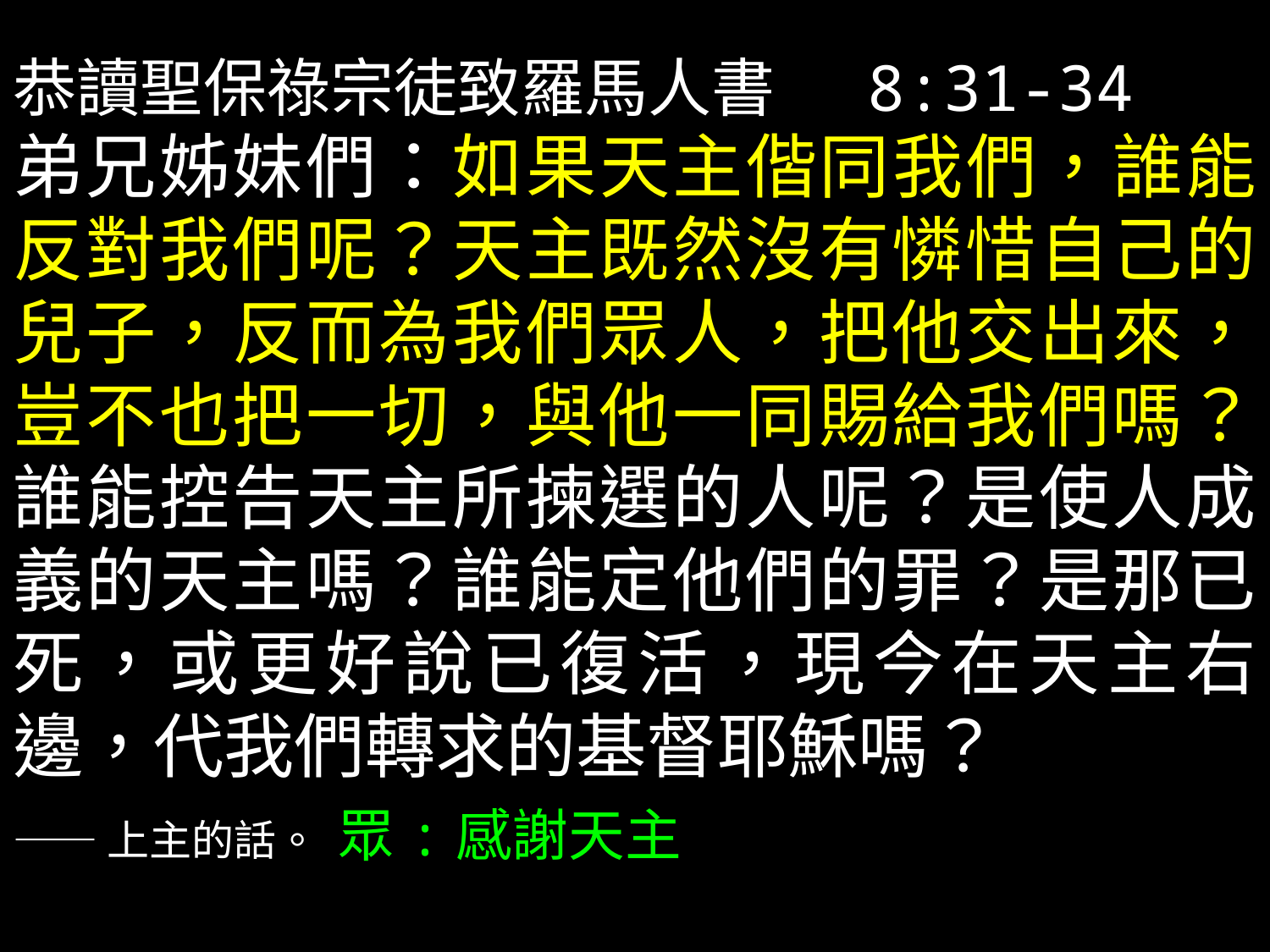

恭讀聖保祿宗徒致羅馬人書　 8:31-34
弟兄姊妹們：如果天主偕同我們，誰能反對我們呢？天主既然沒有憐惜自己的兒子，反而為我們眾人，把他交出來，豈不也把一切，與他一同賜給我們嗎？誰能控告天主所揀選的人呢？是使人成義的天主嗎？誰能定他們的罪？是那已死，或更好說已復活，現今在天主右邊，代我們轉求的基督耶穌嗎？
——上主的話。  眾:感謝天主